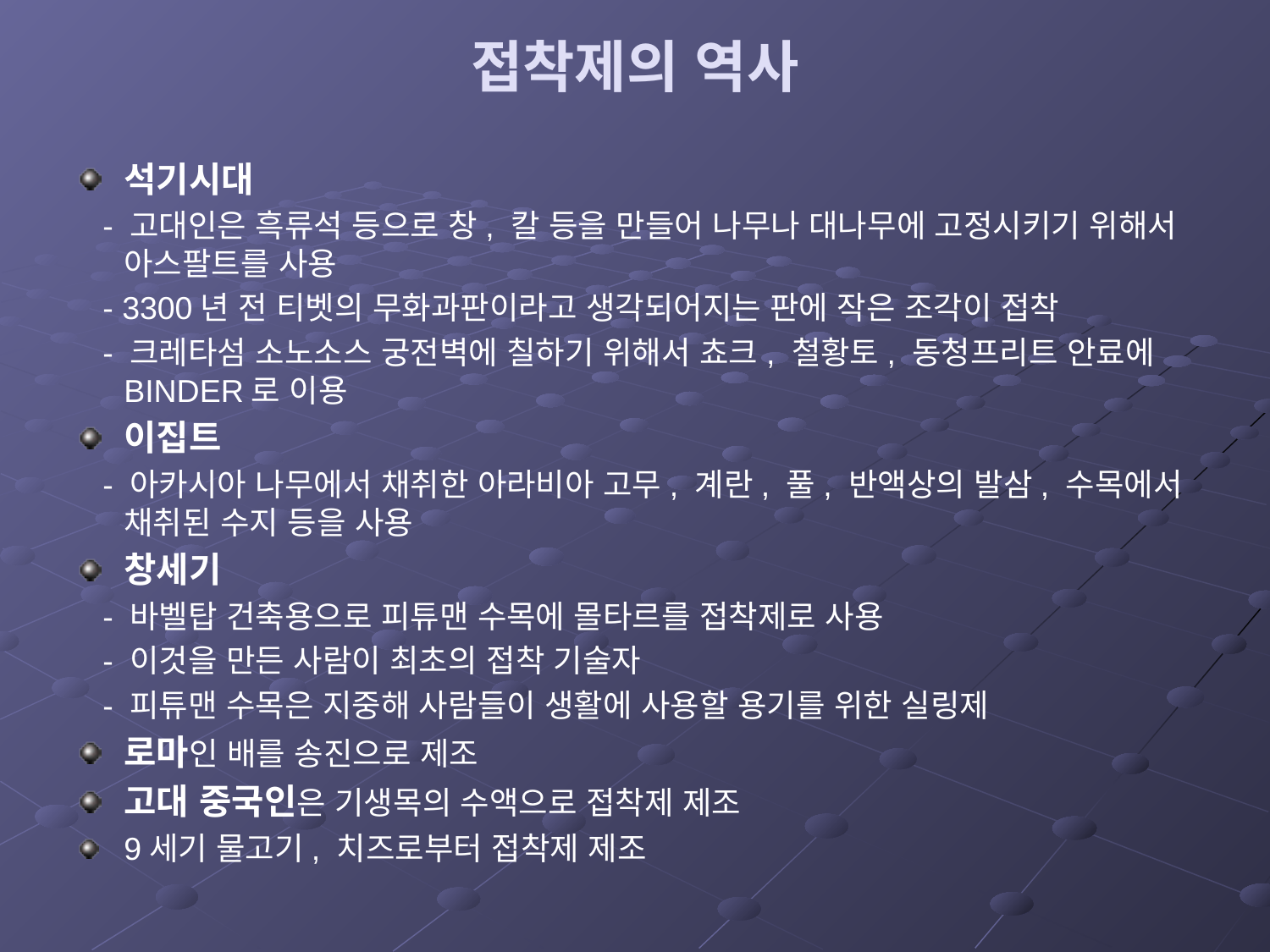

# 접착제의 역사
석기시대
   - 고대인은 흑류석 등으로 창, 칼 등을 만들어 나무나 대나무에 고정시키기 위해서 아스팔트를 사용
   - 3300년 전 티벳의 무화과판이라고 생각되어지는 판에 작은 조각이 접착
   - 크레타섬 소노소스 궁전벽에 칠하기 위해서 쵸크, 철황토, 동청프리트 안료에 BINDER로 이용
이집트
   - 아카시아 나무에서 채취한 아라비아 고무, 계란, 풀, 반액상의 발삼, 수목에서 채취된 수지 등을 사용
창세기
   - 바벨탑 건축용으로 피튜맨 수목에 몰타르를 접착제로 사용
   - 이것을 만든 사람이 최초의 접착 기술자
   - 피튜맨 수목은 지중해 사람들이 생활에 사용할 용기를 위한 실링제
로마인 배를 송진으로 제조
고대 중국인은 기생목의 수액으로 접착제 제조
9세기 물고기, 치즈로부터 접착제 제조